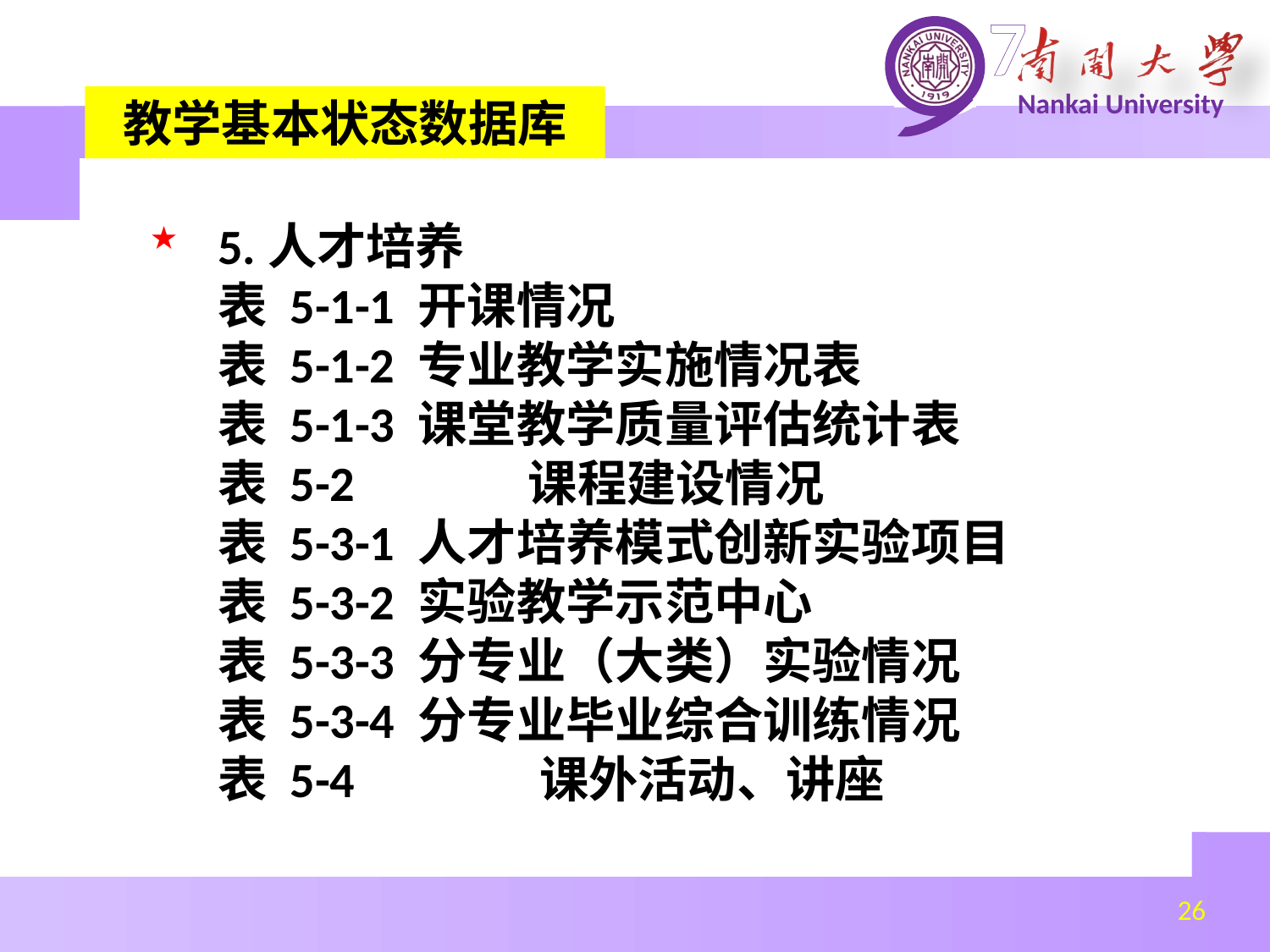

教学基本状态数据库
5.人才培养
表 5-1-1 开课情况
表 5-1-2 专业教学实施情况表
表 5-1-3 课堂教学质量评估统计表
表 5-2	    课程建设情况
表 5-3-1 人才培养模式创新实验项目
表 5-3-2 实验教学示范中心
表 5-3-3 分专业（大类）实验情况
表 5-3-4 分专业毕业综合训练情况
表 5-4	     课外活动、讲座
★